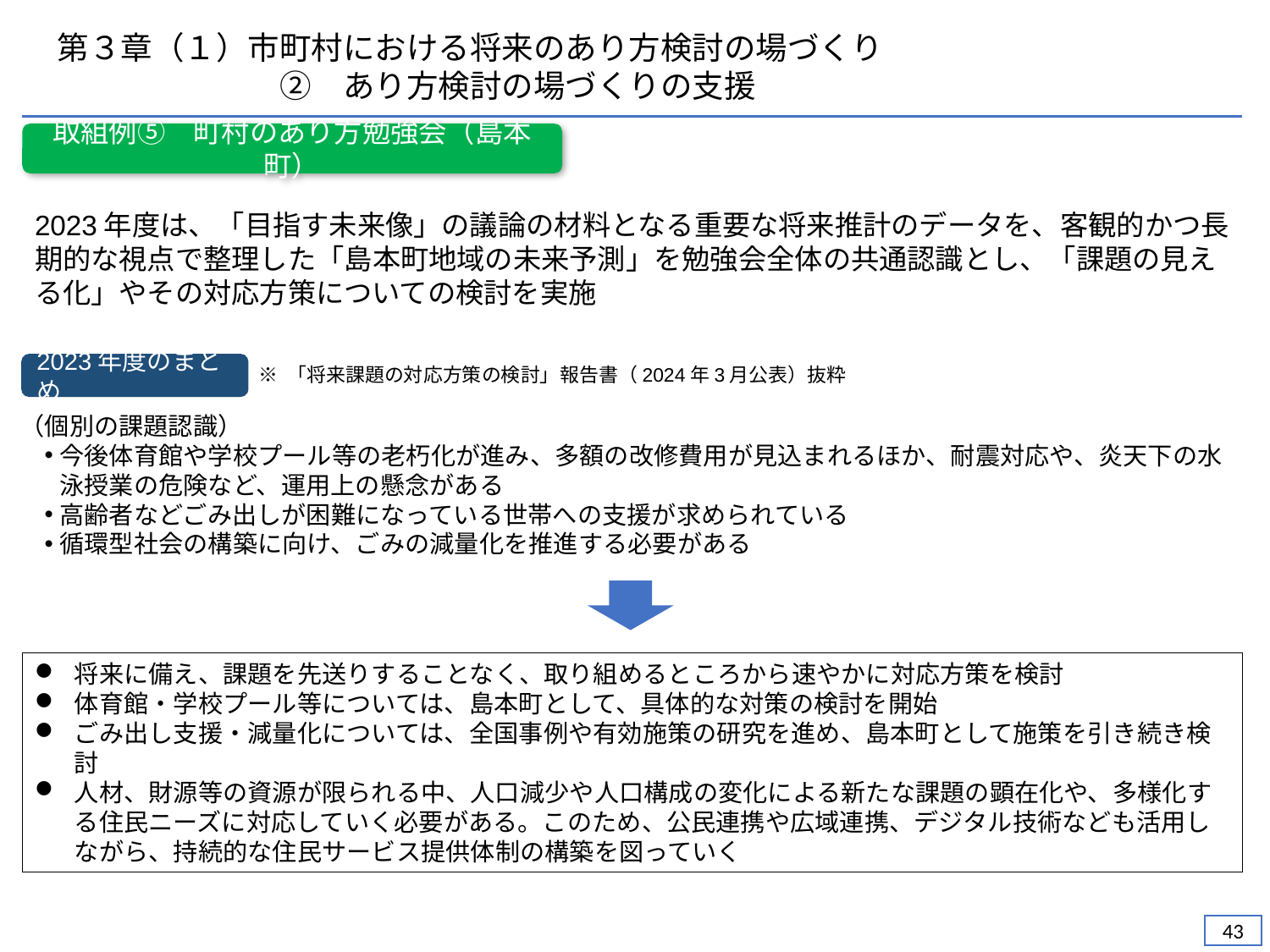

第３章（１）市町村における将来のあり方検討の場づくり
　　　　　　　②　あり方検討の場づくりの支援

取組例⑤　町村のあり方勉強会（島本町）
2023年度は、「目指す未来像」の議論の材料となる重要な将来推計のデータを、客観的かつ長期的な視点で整理した「島本町地域の未来予測」を勉強会全体の共通認識とし、「課題の見える化」やその対応方策についての検討を実施
2023年度のまとめ
※ 「将来課題の対応方策の検討」報告書（2024年3月公表）抜粋
（個別の課題認識）
今後体育館や学校プール等の老朽化が進み、多額の改修費用が見込まれるほか、耐震対応や、炎天下の水泳授業の危険など、運用上の懸念がある
高齢者などごみ出しが困難になっている世帯への支援が求められている
循環型社会の構築に向け、ごみの減量化を推進する必要がある

将来に備え、課題を先送りすることなく、取り組めるところから速やかに対応方策を検討
体育館・学校プール等については、島本町として、具体的な対策の検討を開始
ごみ出し支援・減量化については、全国事例や有効施策の研究を進め、島本町として施策を引き続き検討
人材、財源等の資源が限られる中、人口減少や人口構成の変化による新たな課題の顕在化や、多様化する住民ニーズに対応していく必要がある。このため、公民連携や広域連携、デジタル技術なども活用しながら、持続的な住民サービス提供体制の構築を図っていく
43